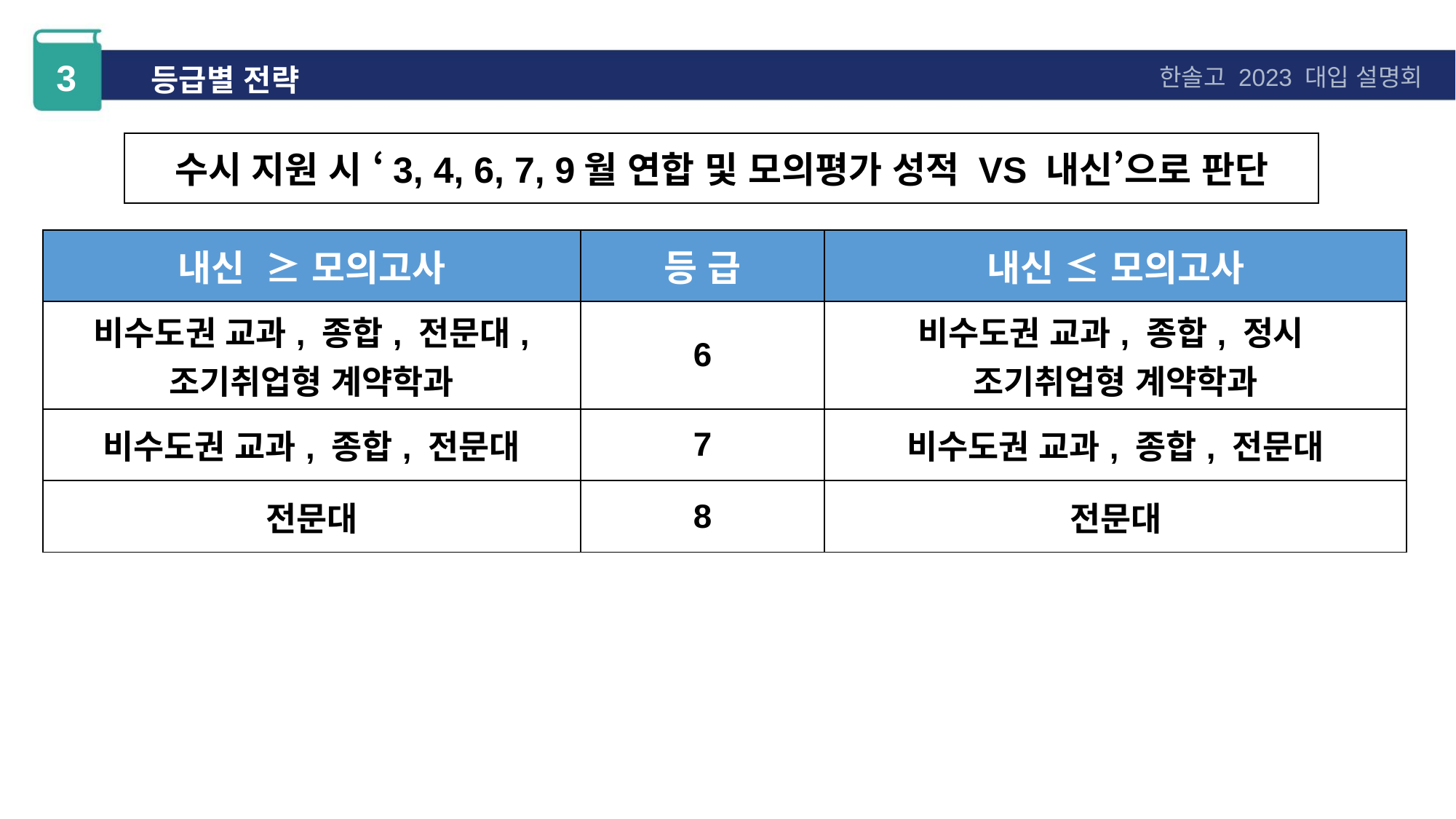

3
등급별 전략
한솔고 2023 대입 설명회
수시 지원 시 ‘3, 4, 6, 7, 9월 연합 및 모의평가 성적 VS 내신’으로 판단
| 내신 ≥ 모의고사 | 등 급 | 내신 ≤ 모의고사 |
| --- | --- | --- |
| 비수도권 교과, 종합, 전문대, 조기취업형 계약학과 | 6 | 비수도권 교과, 종합, 정시 조기취업형 계약학과 |
| 비수도권 교과, 종합, 전문대 | 7 | 비수도권 교과, 종합, 전문대 |
| 전문대 | 8 | 전문대 |